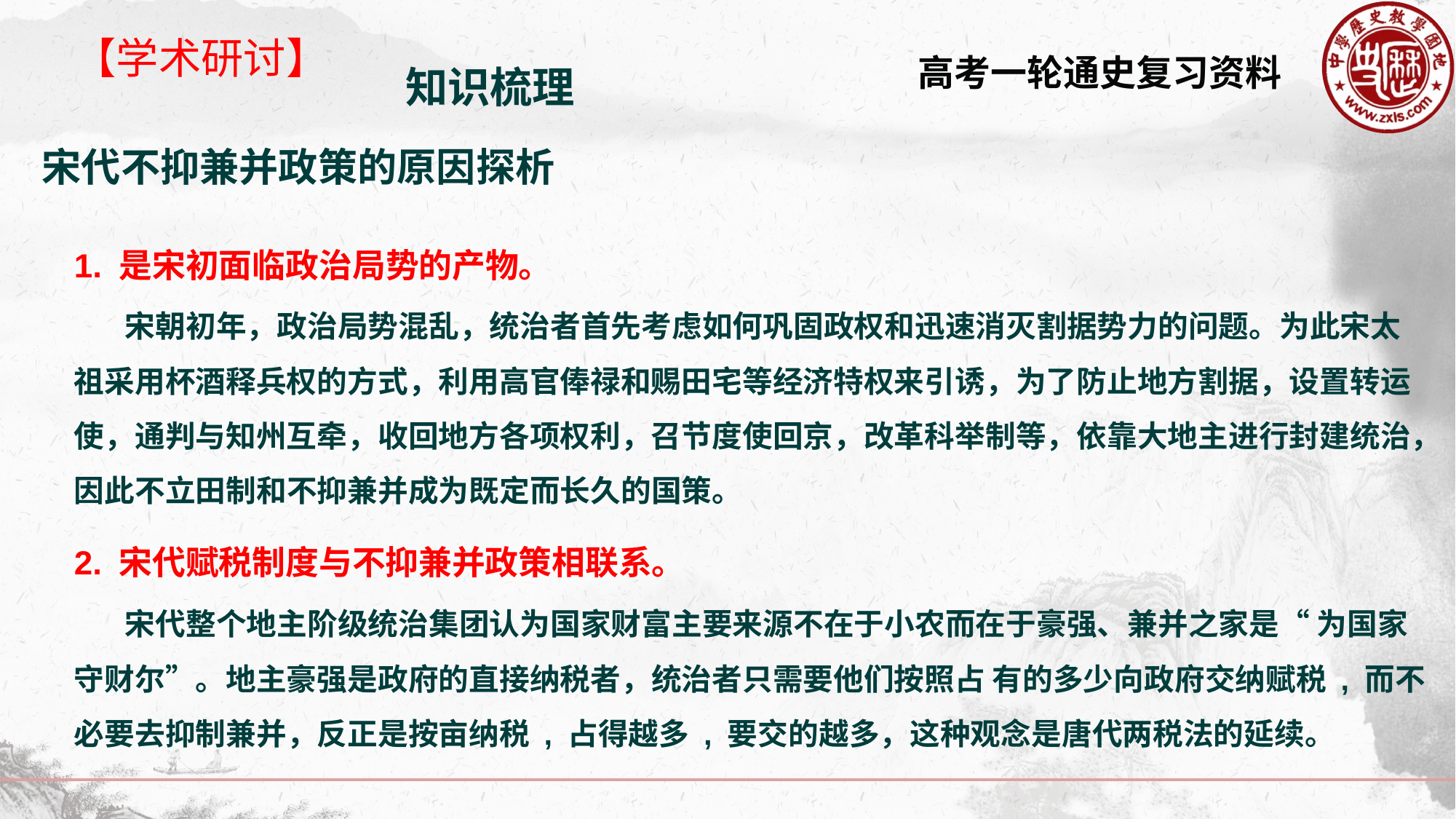

【学术研讨】
知识梳理
宋代不抑兼并政策的原因探析
1. 是宋初面临政治局势的产物。
      宋朝初年，政治局势混乱，统治者首先考虑如何巩固政权和迅速消灭割据势力的问题。为此宋太祖采用杯酒释兵权的方式，利用高官俸禄和赐田宅等经济特权来引诱，为了防止地方割据，设置转运使，通判与知州互牵，收回地方各项权利，召节度使回京，改革科举制等，依靠大地主进行封建统治，因此不立田制和不抑兼并成为既定而长久的国策。
2. 宋代赋税制度与不抑兼并政策相联系。
      宋代整个地主阶级统治集团认为国家财富主要来源不在于小农而在于豪强、兼并之家是“ 为国家守财尔”。地主豪强是政府的直接纳税者，统治者只需要他们按照占 有的多少向政府交纳赋税 , 而不必要去抑制兼并，反正是按亩纳税 , 占得越多 , 要交的越多，这种观念是唐代两税法的延续。